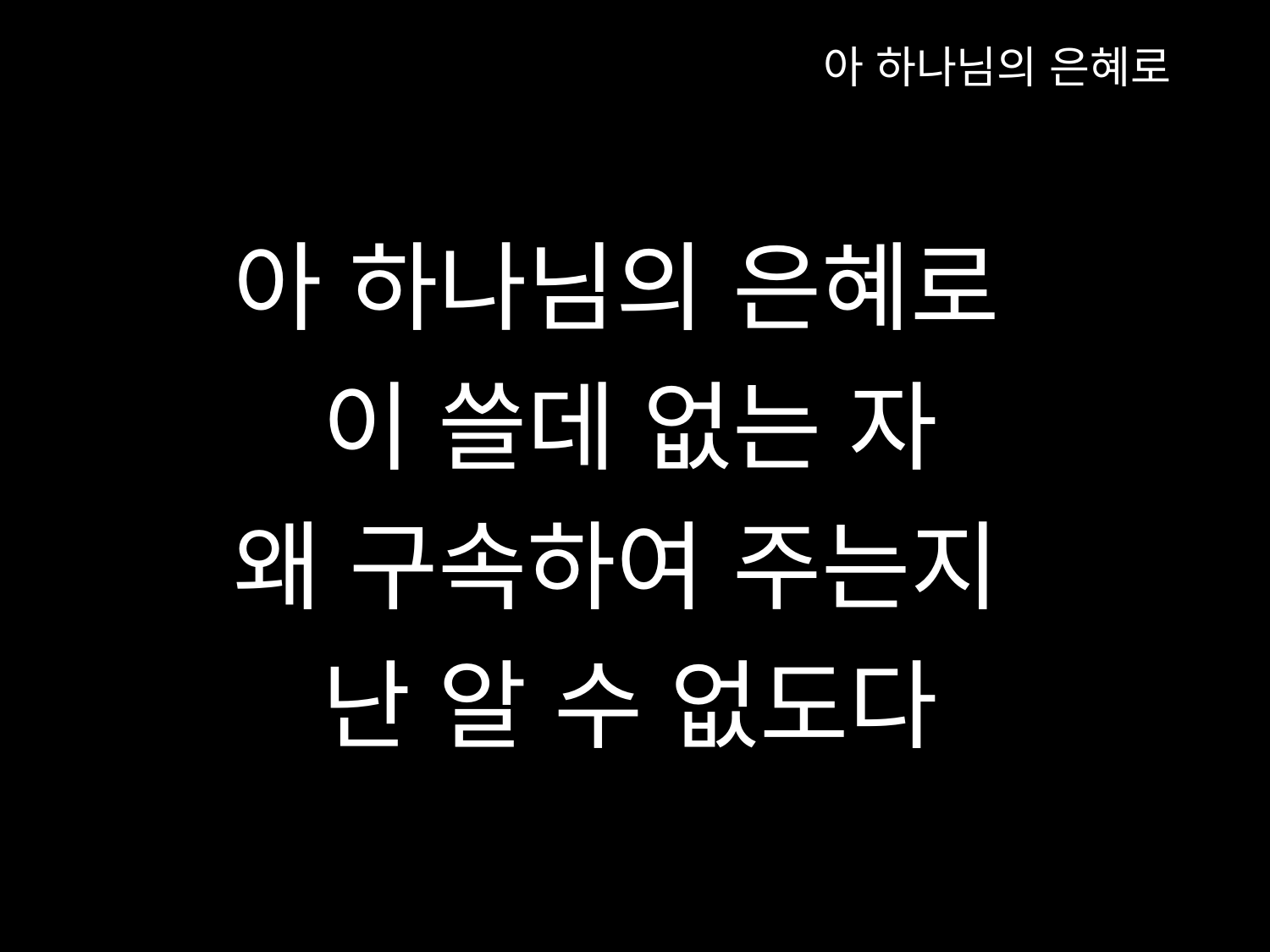

아 하나님의 은혜로
아 하나님의 은혜로
이 쓸데 없는 자
왜 구속하여 주는지
난 알 수 없도다